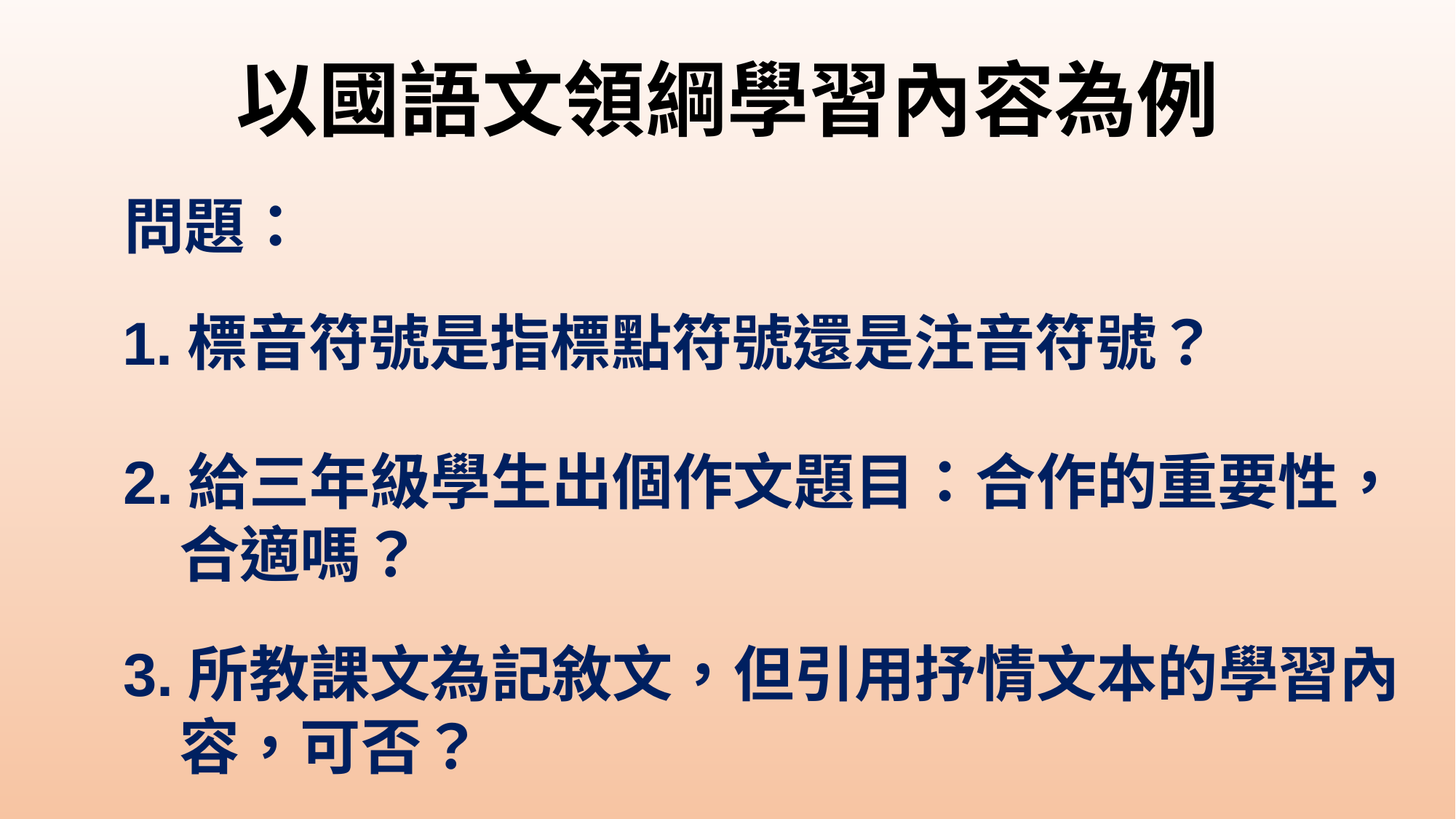

# 以國語文領綱學習內容為例
問題：
1.標音符號是指標點符號還是注音符號？
2.給三年級學生出個作文題目：合作的重要性，
   合適嗎？
3.所教課文為記敘文，但引用抒情文本的學習內
   容，可否？